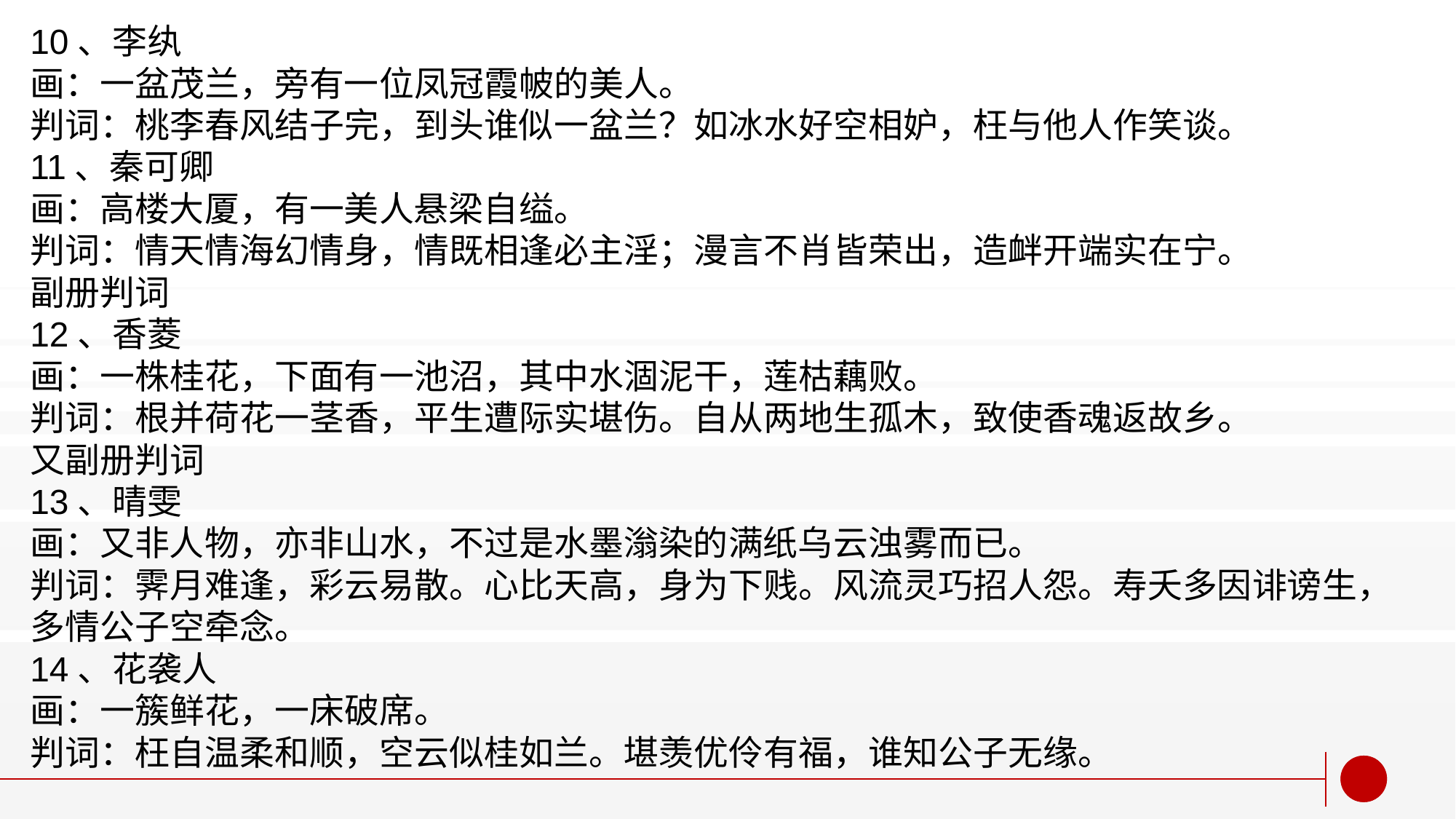

10、李纨
画：一盆茂兰，旁有一位凤冠霞帔的美人。
判词：桃李春风结子完，到头谁似一盆兰？如冰水好空相妒，枉与他人作笑谈。
11、秦可卿
画：高楼大厦，有一美人悬梁自缢。
判词：情天情海幻情身，情既相逢必主淫；漫言不肖皆荣出，造衅开端实在宁。
副册判词
12、香菱
画：一株桂花，下面有一池沼，其中水涸泥干，莲枯藕败。
判词：根并荷花一茎香，平生遭际实堪伤。自从两地生孤木，致使香魂返故乡。
又副册判词
13、晴雯
画：又非人物，亦非山水，不过是水墨滃染的满纸乌云浊雾而已。
判词：霁月难逢，彩云易散。心比天高，身为下贱。风流灵巧招人怨。寿夭多因诽谤生，多情公子空牵念。
14、花袭人
画：一簇鲜花，一床破席。
判词：枉自温柔和顺，空云似桂如兰。堪羡优伶有福，谁知公子无缘。